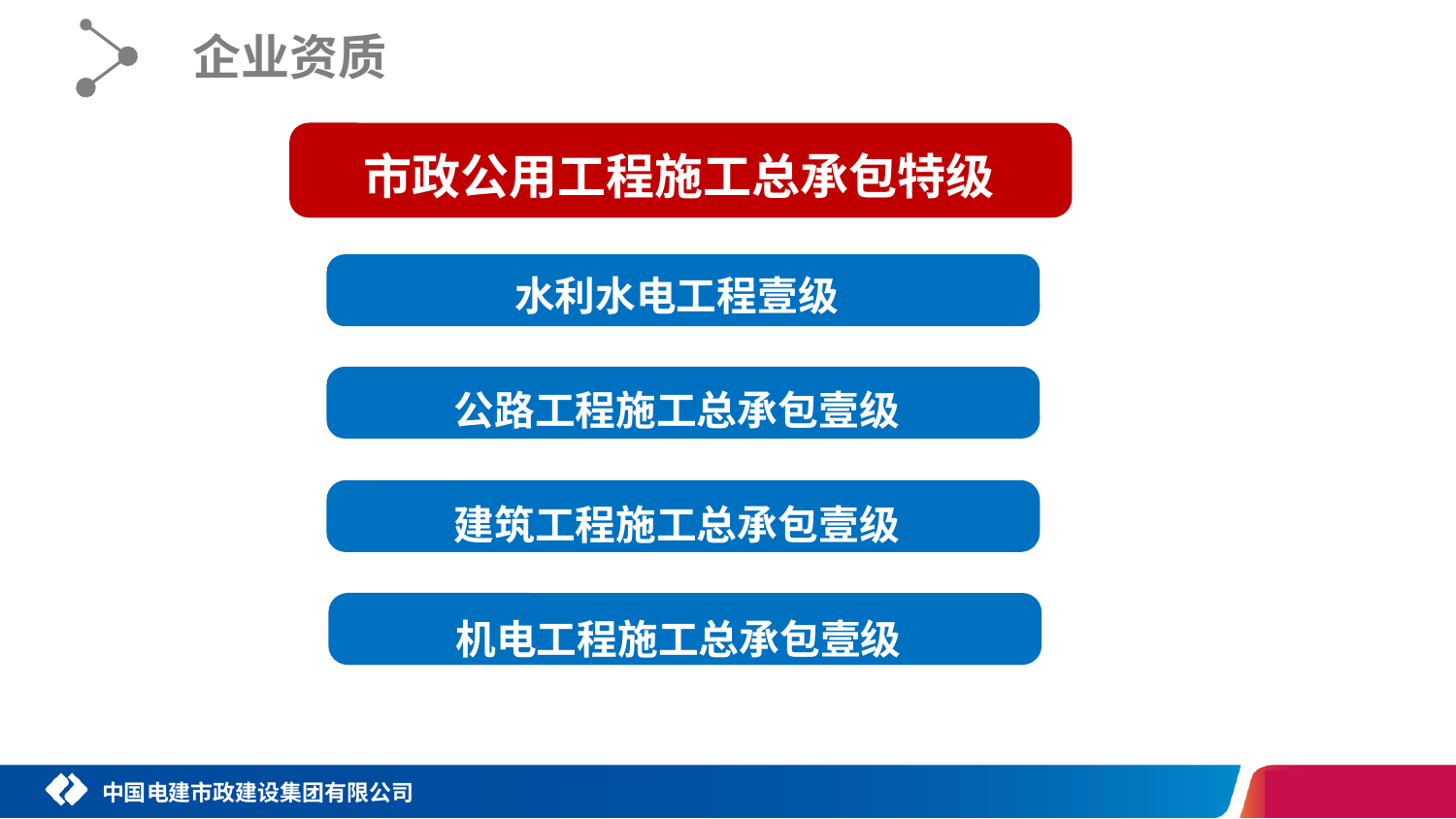

企业资质

市政公用工程施工总承包特级

水利水电工程壹级
企 业资 质

公路工程施工总承包壹级

建筑工程施工总承包壹级

机电工程施工总承包壹级